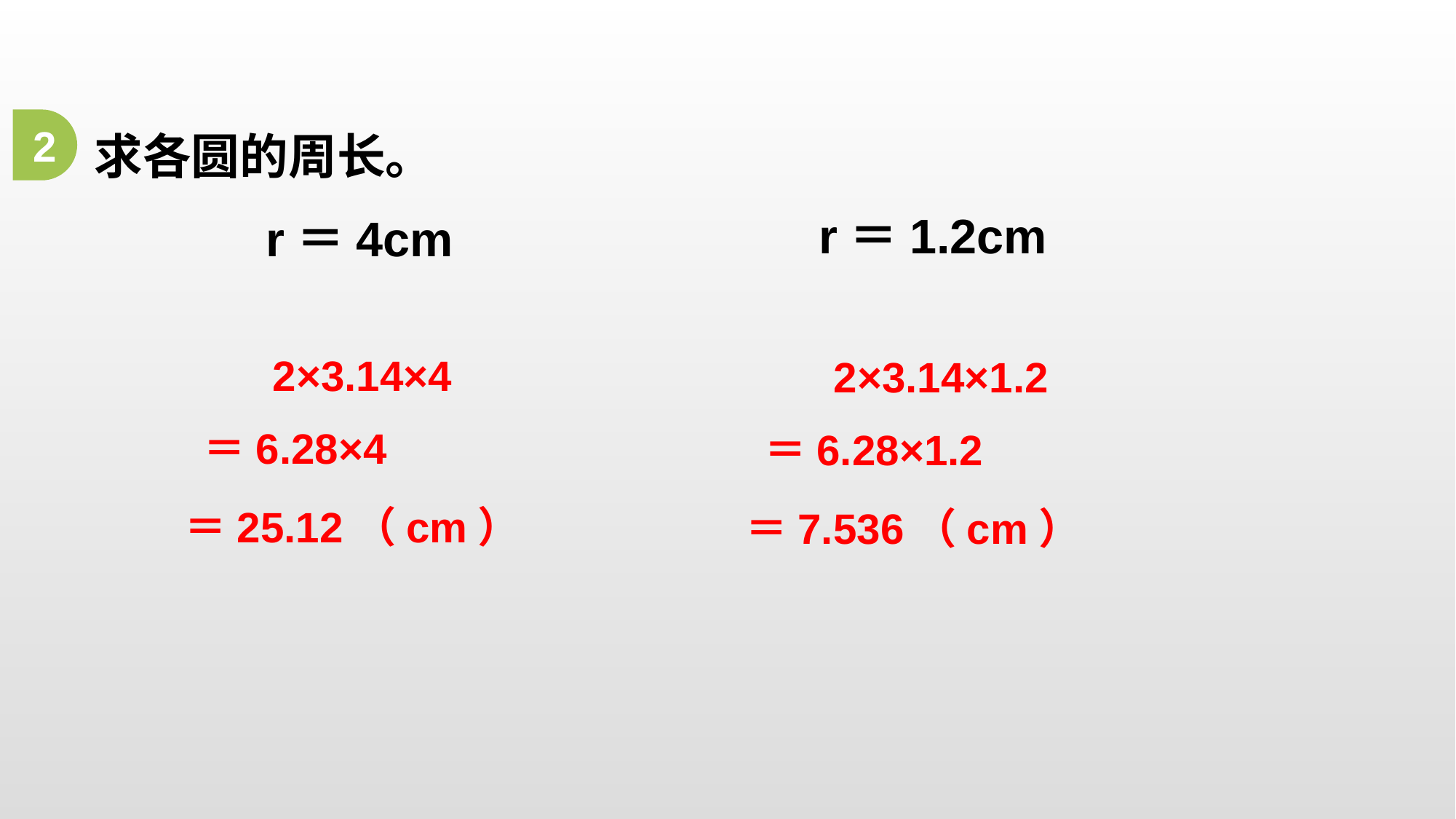

求各圆的周长。
2
r＝1.2cm
r＝4cm
2×3.14×4

＝6.28×4
＝25.12（cm）
2×3.14×1.2

＝6.28×1.2
＝7.536（cm）